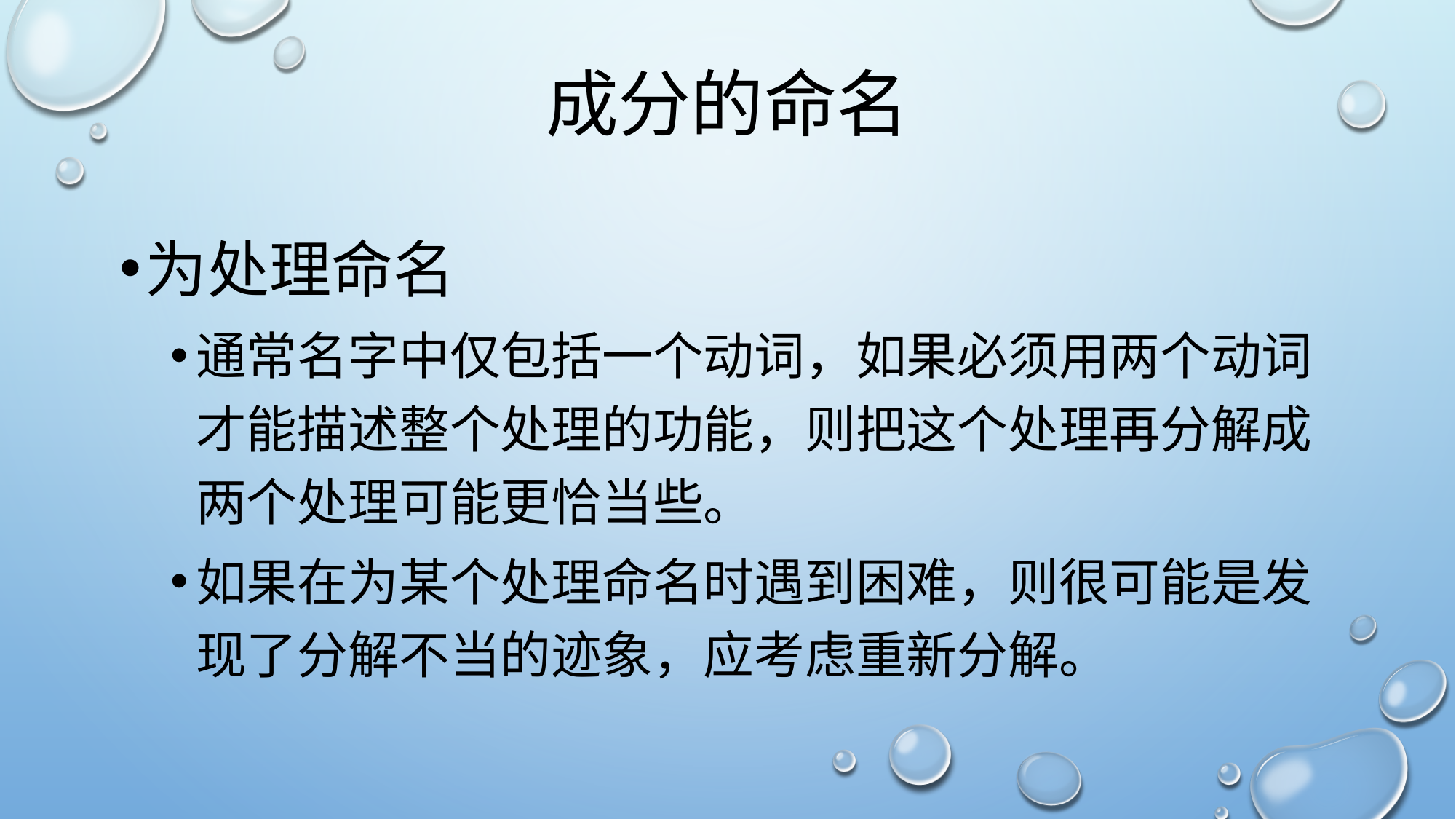

# 成分的命名
为处理命名
通常名字中仅包括一个动词，如果必须用两个动词才能描述整个处理的功能，则把这个处理再分解成两个处理可能更恰当些。
如果在为某个处理命名时遇到困难，则很可能是发现了分解不当的迹象，应考虑重新分解。